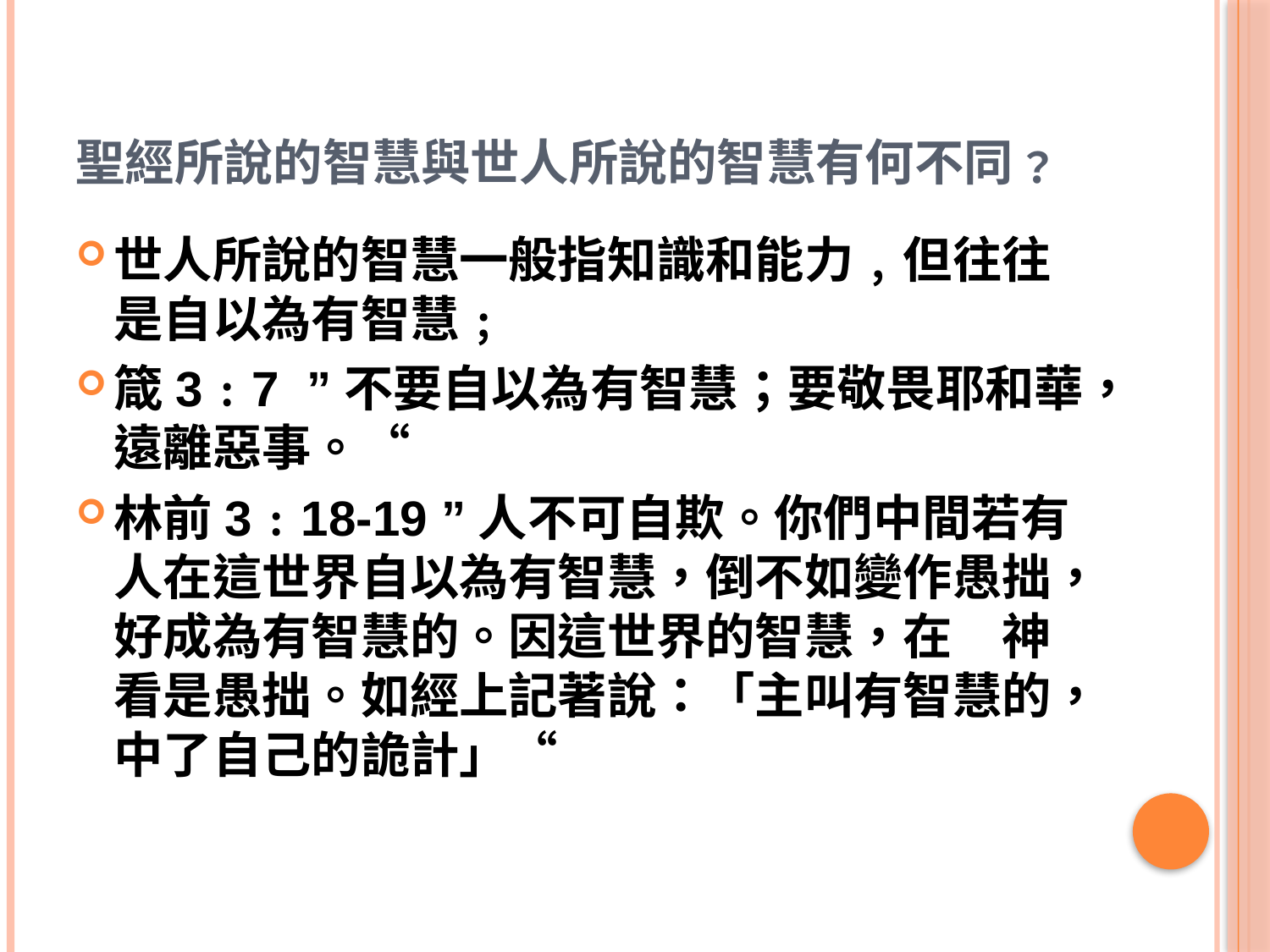

# 聖經所說的智慧與世人所說的智慧有何不同﹖
世人所說的智慧一般指知識和能力﹐但往往是自以為有智慧﹔
箴3﹕7  ”不要自以為有智慧；要敬畏耶和華，遠離惡事。“
林前3﹕18-19 ”人不可自欺。你們中間若有人在這世界自以為有智慧，倒不如變作愚拙，好成為有智慧的。因這世界的智慧，在　神看是愚拙。如經上記著說：「主叫有智慧的，中了自己的詭計」“